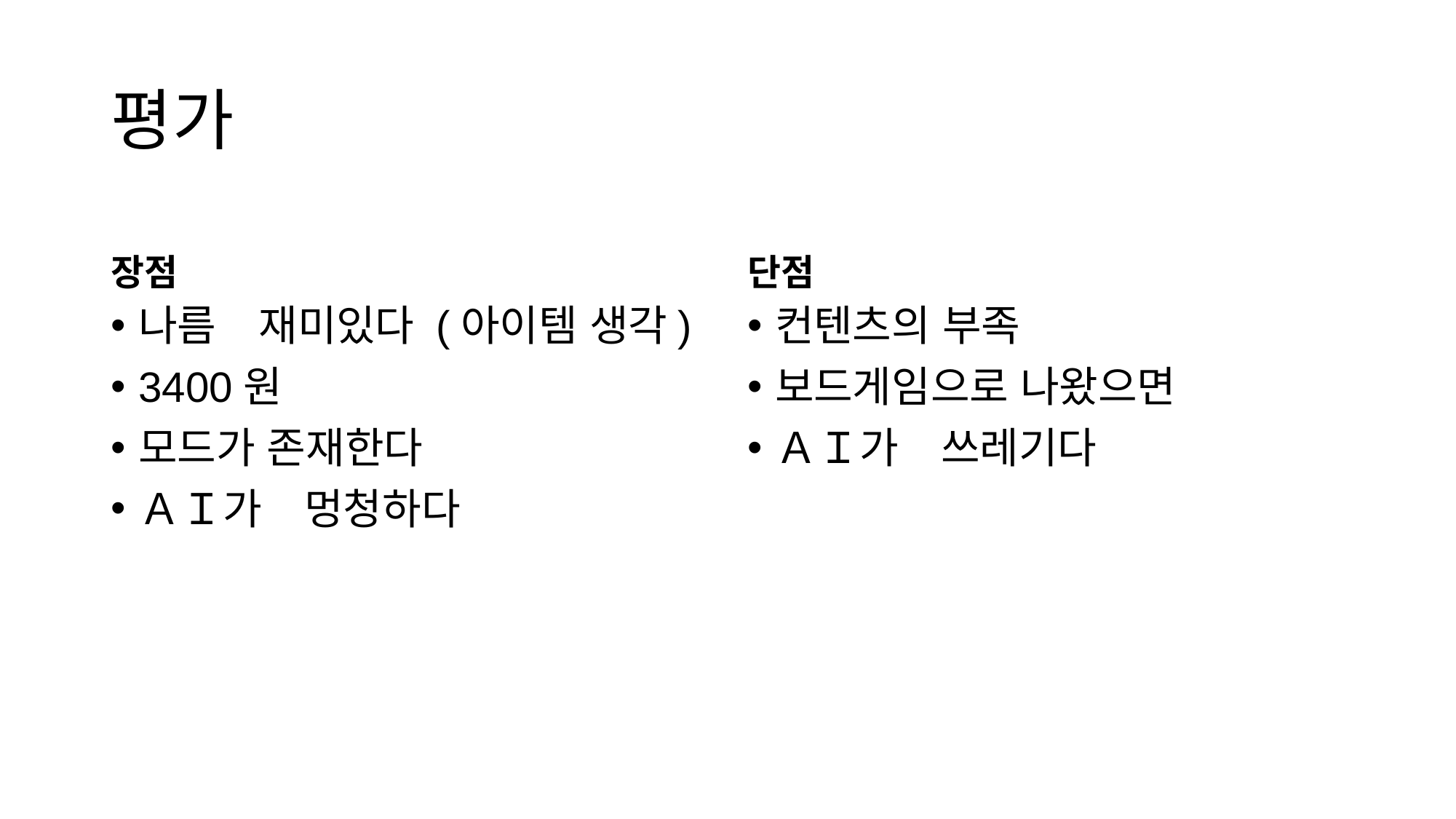

# 평가
장점
단점
나름　재미있다 (아이템 생각)
3400원
모드가 존재한다
ＡＩ가　멍청하다
컨텐츠의 부족
보드게임으로 나왔으면
ＡＩ가　쓰레기다